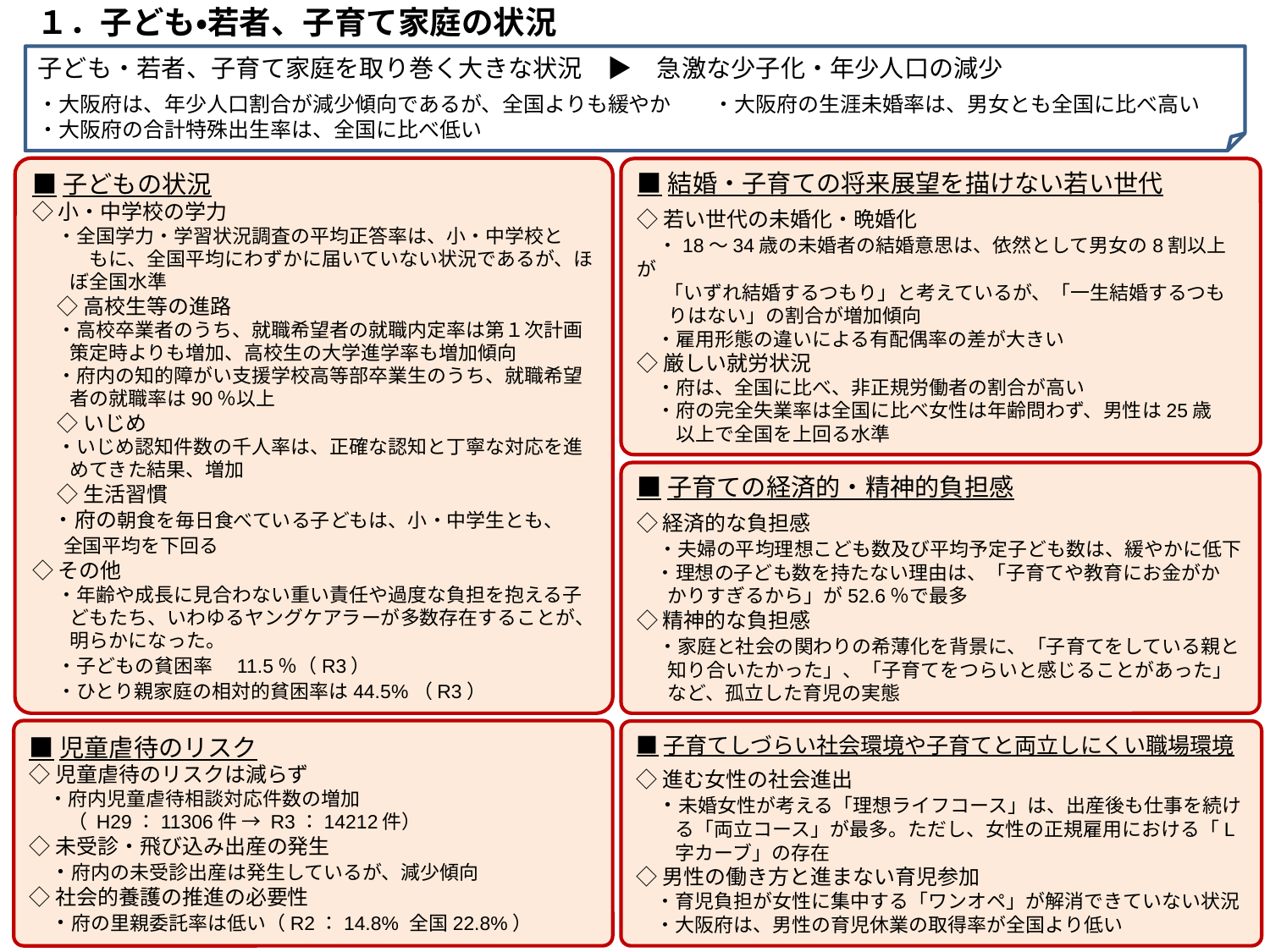

１．子ども・若者、子育て家庭の状況
子ども・若者、子育て家庭を取り巻く大きな状況　▶　急激な少子化・年少人口の減少

・大阪府は、年少人口割合が減少傾向であるが、全国よりも緩やか　　・大阪府の生涯未婚率は、男女とも全国に比べ高い
・大阪府の合計特殊出生率は、全国に比べ低い
■子どもの状況
◇小・中学校の学力
・全国学力・学習状況調査の平均正答率は、小・中学校と　　もに、全国平均にわずかに届いていない状況であるが、ほぼ全国水準
◇高校生等の進路
・高校卒業者のうち、就職希望者の就職内定率は第１次計画策定時よりも増加、高校生の大学進学率も増加傾向
・府内の知的障がい支援学校高等部卒業生のうち、就職希望者の就職率は90％以上
◇いじめ
・いじめ認知件数の千人率は、正確な認知と丁寧な対応を進めてきた結果、増加
◇生活習慣
　・府の朝食を毎日食べている子どもは、小・中学生とも、
      全国平均を下回る
◇その他
・年齢や成長に見合わない重い責任や過度な負担を抱える子どもたち、いわゆるヤングケアラーが多数存在することが、明らかになった。
・子どもの貧困率　11.5％（R3）
・ひとり親家庭の相対的貧困率は44.5%（R3）

■結婚・子育ての将来展望を描けない若い世代

◇若い世代の未婚化・晩婚化
　・18～34歳の未婚者の結婚意思は、依然として男女の8割以上が
     「いずれ結婚するつもり」と考えているが、「一生結婚するつも
      りはない」の割合が増加傾向
　・雇用形態の違いによる有配偶率の差が大きい
◇厳しい就労状況
　・府は、全国に比べ、非正規労働者の割合が高い
　・府の完全失業率は全国に比べ女性は年齢問わず、男性は25歳
　　以上で全国を上回る水準
■子育ての経済的・精神的負担感

◇経済的な負担感
　・夫婦の平均理想こども数及び平均予定子ども数は、緩やかに低下
　・理想の子ども数を持たない理由は、「子育てや教育にお金がか
      かりすぎるから」が52.6％で最多
◇精神的な負担感
　・家庭と社会の関わりの希薄化を背景に、「子育てをしている親と
      知り合いたかった」、「子育てをつらいと感じることがあった」
      など、孤立した育児の実態
■児童虐待のリスク
◇児童虐待のリスクは減らず
　・府内児童虐待相談対応件数の増加
　　（ H29：11306件 → R3：14212件）
◇未受診・飛び込み出産の発生
　・府内の未受診出産は発生しているが、減少傾向
◇社会的養護の推進の必要性
　・府の里親委託率は低い（R2：14.8% 全国22.8%）
■子育てしづらい社会環境や子育てと両立しにくい職場環境

◇進む女性の社会進出
　・未婚女性が考える「理想ライフコース」は、出産後も仕事を続け
　　る「両立コース」が最多。ただし、女性の正規雇用における「L
　　字カーブ」の存在
◇男性の働き方と進まない育児参加
　・育児負担が女性に集中する「ワンオペ」が解消できていない状況
　・大阪府は、男性の育児休業の取得率が全国より低い
2
2